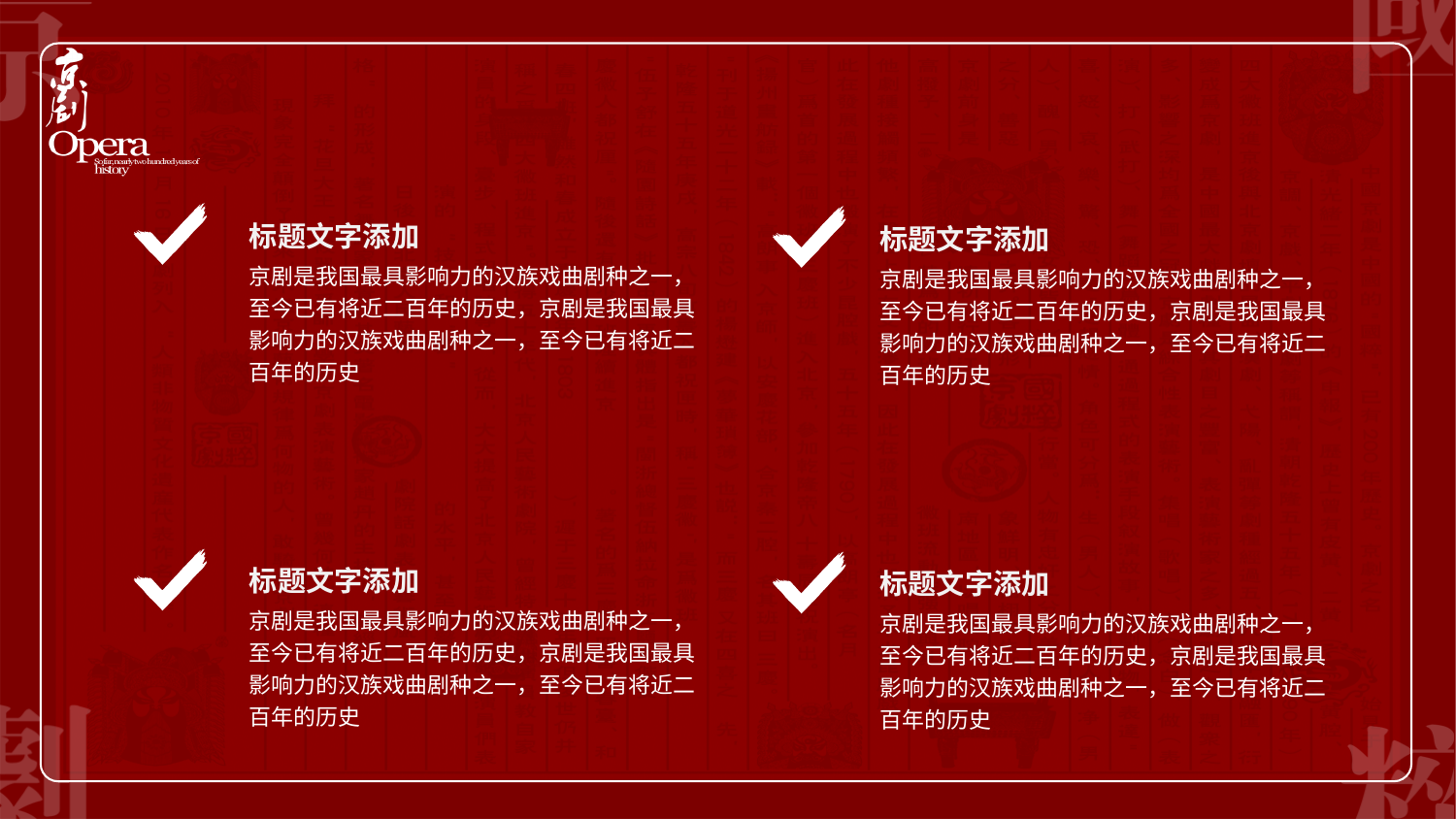

标题文字添加
京剧是我国最具影响力的汉族戏曲剧种之一，至今已有将近二百年的历史，京剧是我国最具影响力的汉族戏曲剧种之一，至今已有将近二百年的历史

标题文字添加
京剧是我国最具影响力的汉族戏曲剧种之一，至今已有将近二百年的历史，京剧是我国最具影响力的汉族戏曲剧种之一，至今已有将近二百年的历史

标题文字添加
京剧是我国最具影响力的汉族戏曲剧种之一，至今已有将近二百年的历史，京剧是我国最具影响力的汉族戏曲剧种之一，至今已有将近二百年的历史

标题文字添加
京剧是我国最具影响力的汉族戏曲剧种之一，至今已有将近二百年的历史，京剧是我国最具影响力的汉族戏曲剧种之一，至今已有将近二百年的历史